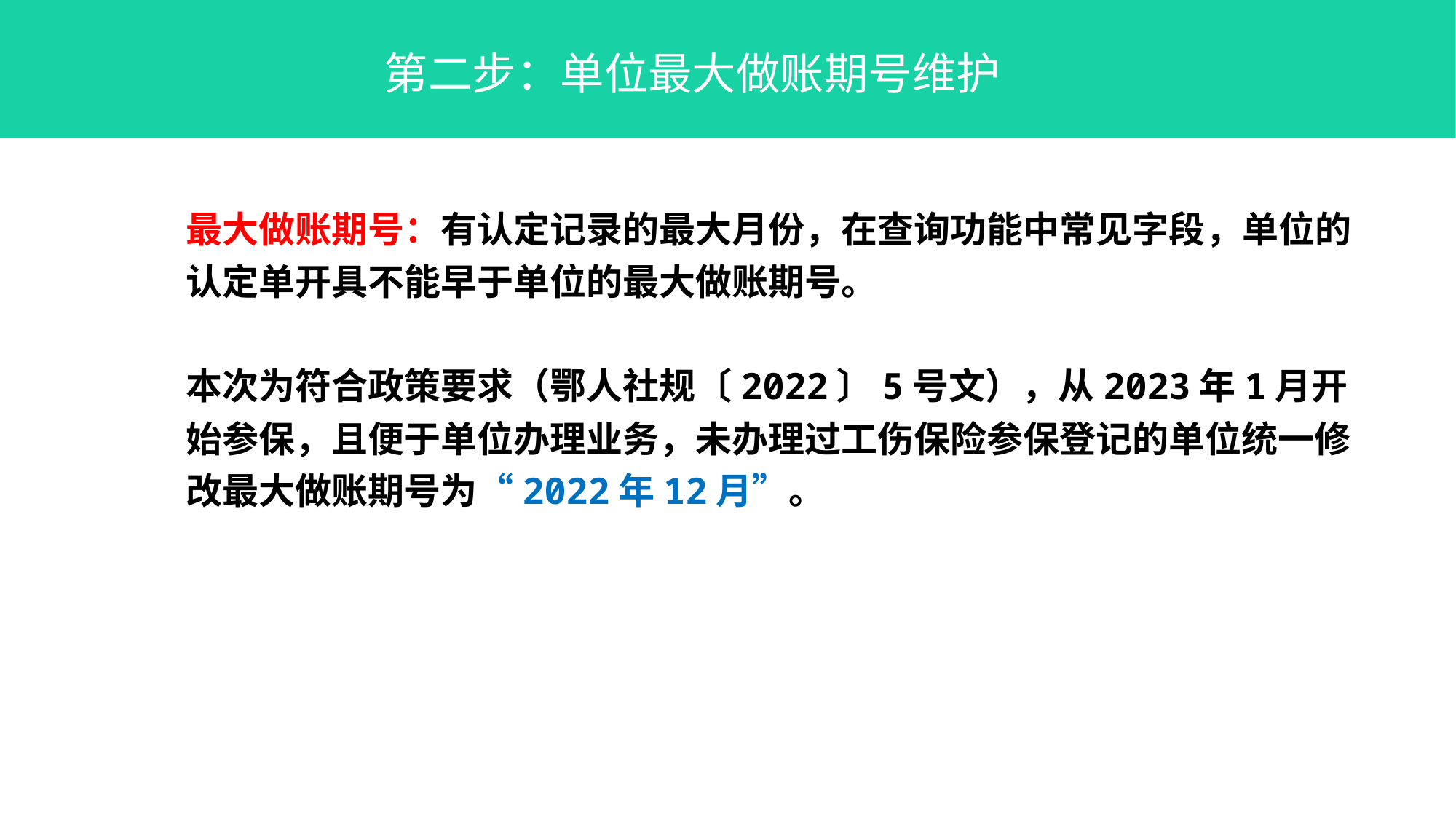

第二步：单位最大做账期号维护
最大做账期号：有认定记录的最大月份，在查询功能中常见字段，单位的认定单开具不能早于单位的最大做账期号。

本次为符合政策要求（鄂人社规〔2022〕5号文），从2023年1月开始参保，且便于单位办理业务，未办理过工伤保险参保登记的单位统一修改最大做账期号为“2022年12月”。